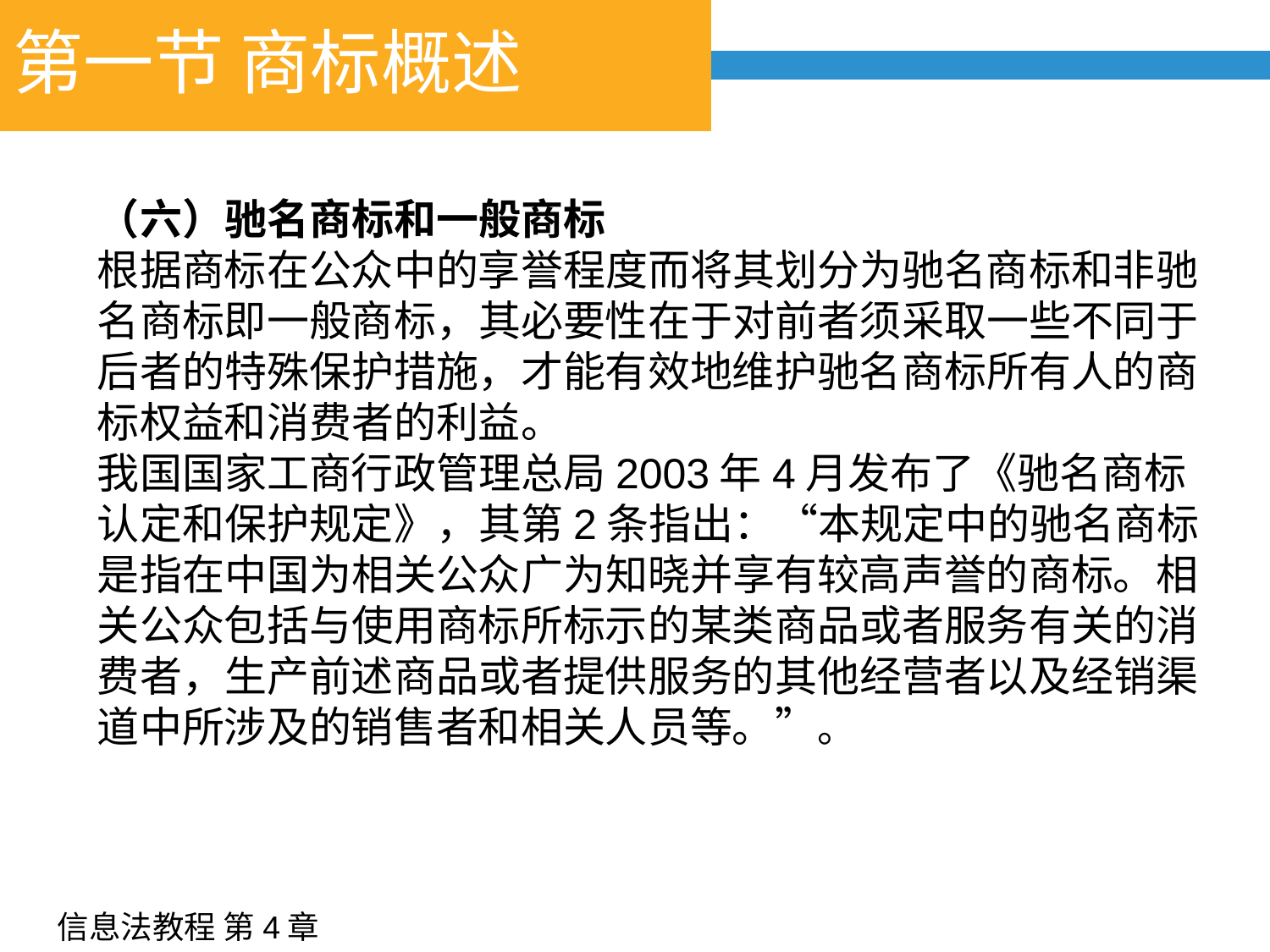

# 第一节 商标概述
（六）驰名商标和一般商标
根据商标在公众中的享誉程度而将其划分为驰名商标和非驰名商标即一般商标，其必要性在于对前者须采取一些不同于后者的特殊保护措施，才能有效地维护驰名商标所有人的商标权益和消费者的利益。
我国国家工商行政管理总局2003年4月发布了《驰名商标认定和保护规定》，其第2条指出：“本规定中的驰名商标是指在中国为相关公众广为知晓并享有较高声誉的商标。相关公众包括与使用商标所标示的某类商品或者服务有关的消费者，生产前述商品或者提供服务的其他经营者以及经销渠道中所涉及的销售者和相关人员等。”。
信息法教程 第4章